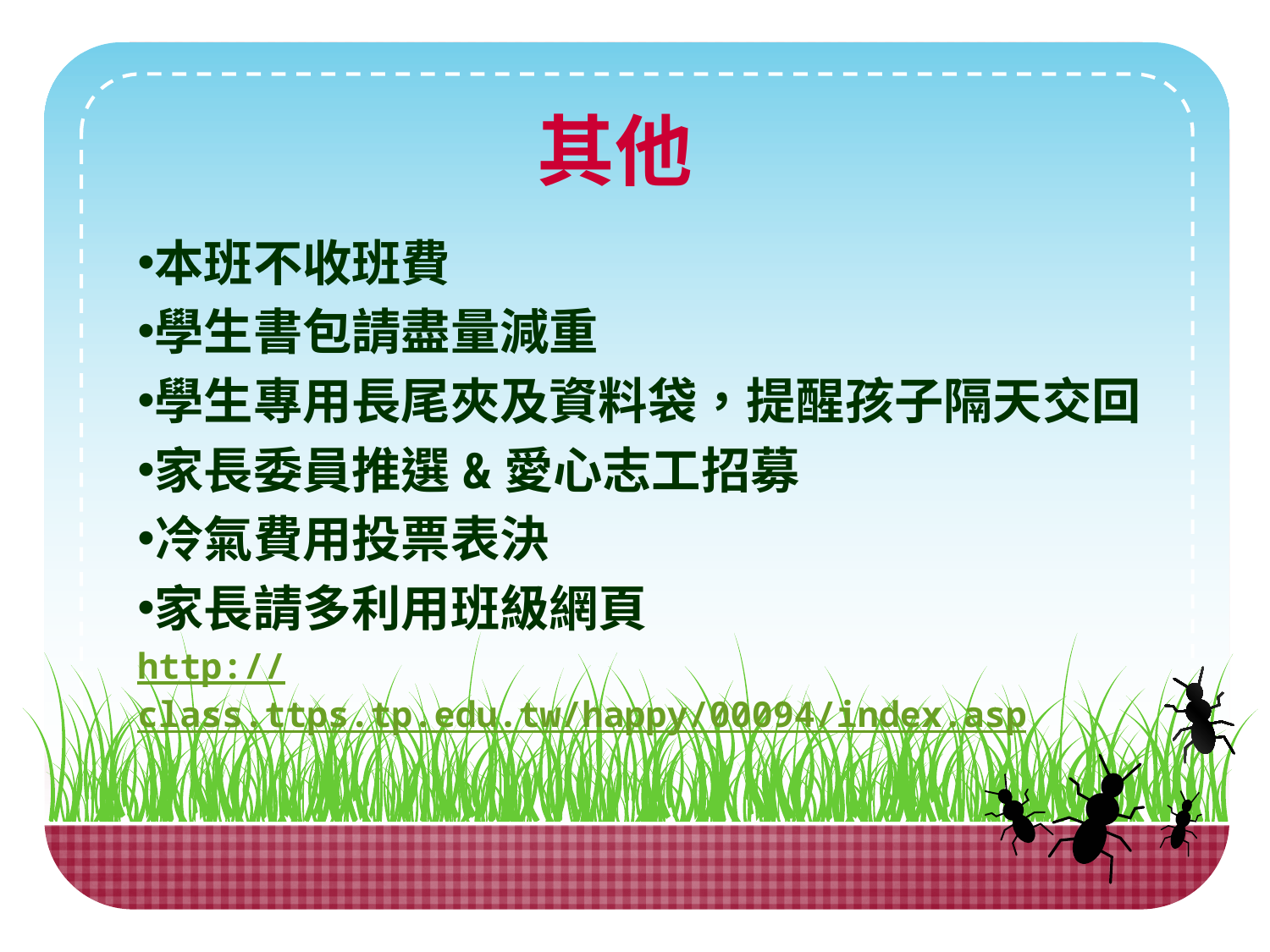

其他
本班不收班費
學生書包請盡量減重
學生專用長尾夾及資料袋，提醒孩子隔天交回
家長委員推選&愛心志工招募
冷氣費用投票表決
家長請多利用班級網頁
http://class.ttps.tp.edu.tw/happy/00094/index.asp